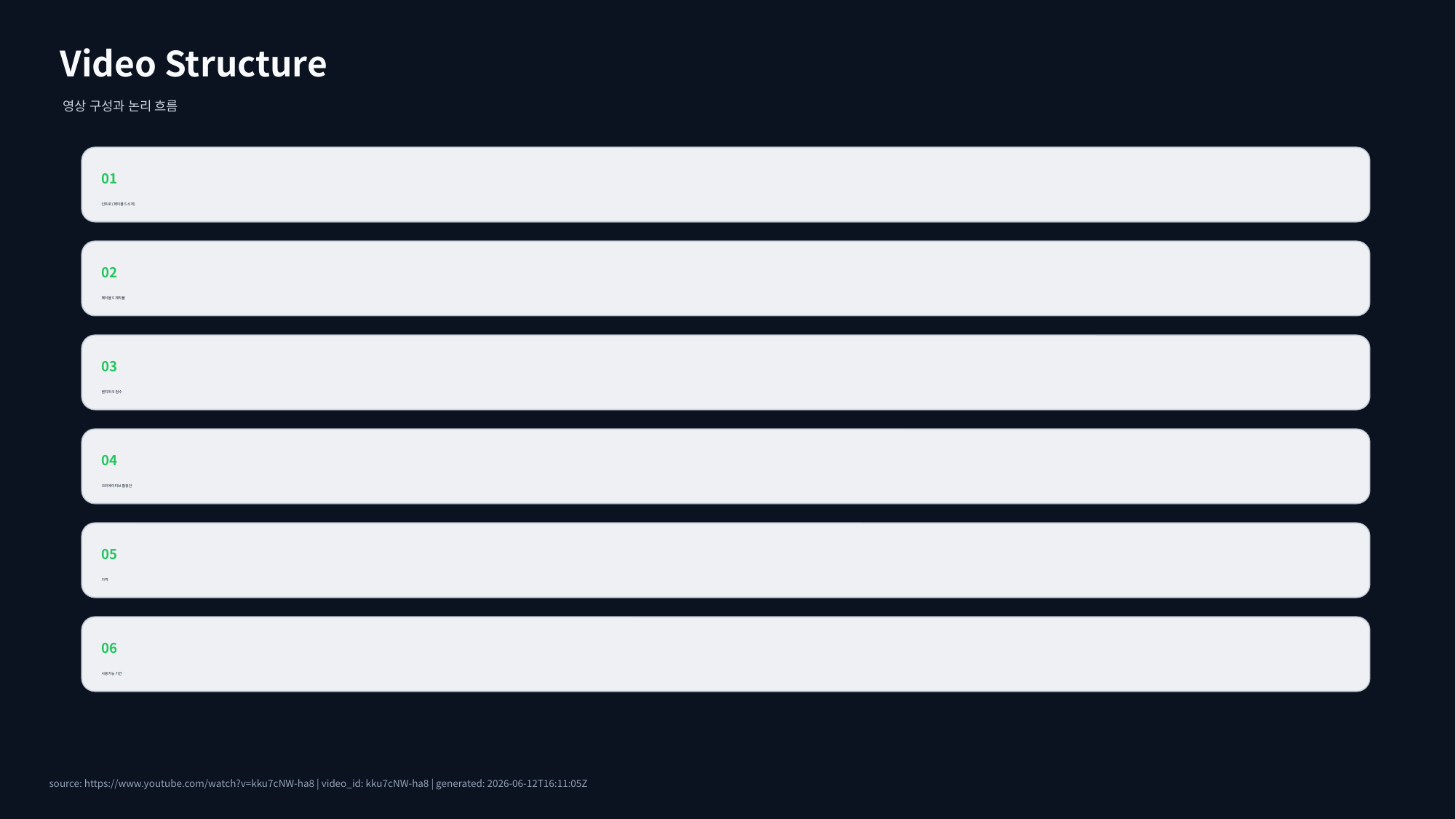

Video Structure
영상 구성과 논리 흐름

01
인트로 (페이블 5 소개)

02
페이블 5 제작물

03
벤치마크 점수

04
크리에이티브 활용안

05
가격

06
사용가능 기간
source: https://www.youtube.com/watch?v=kku7cNW-ha8 | video_id: kku7cNW-ha8 | generated: 2026-06-12T16:11:05Z